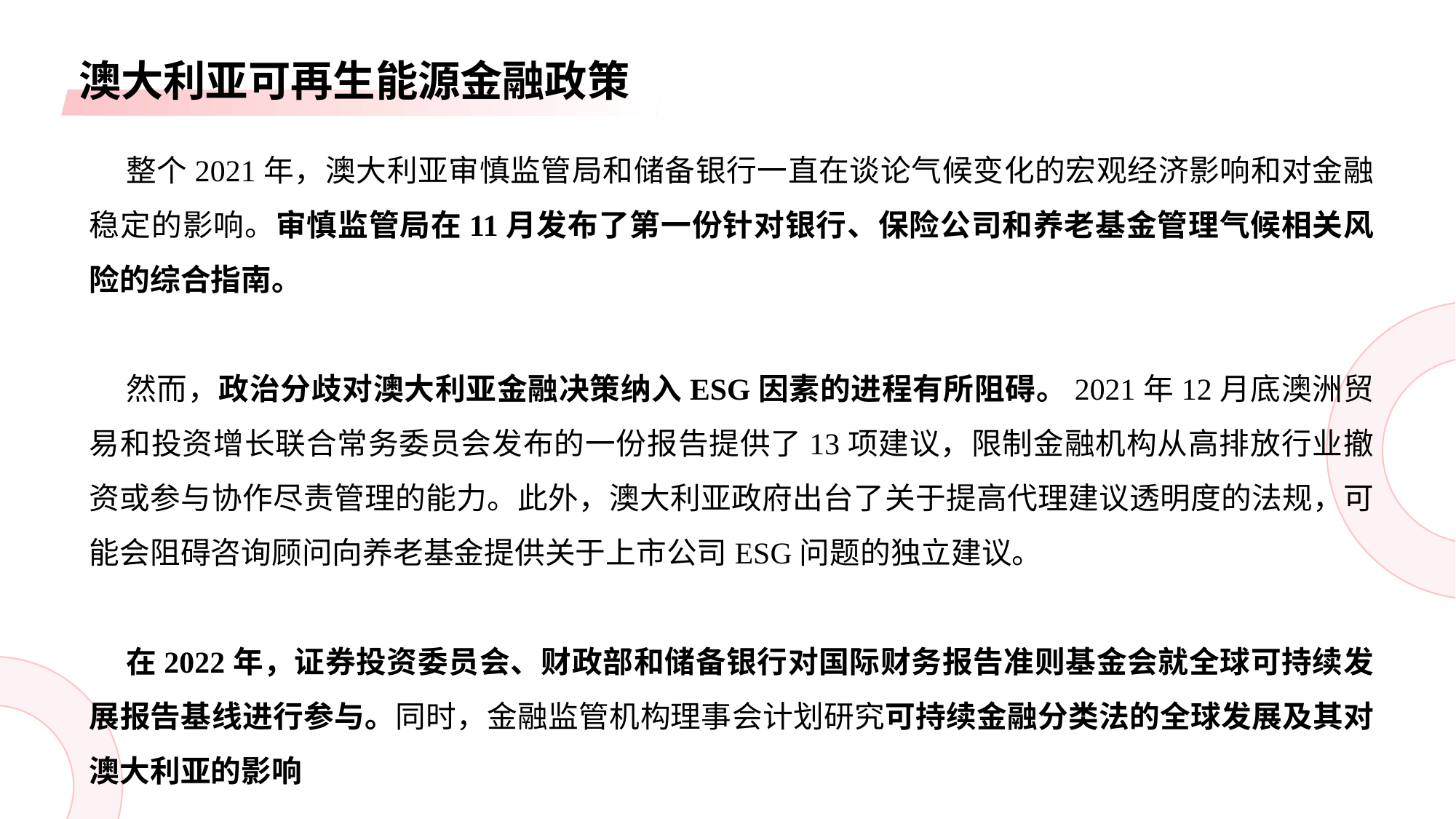

澳大利亚可再生能源金融政策

整个2021年，澳大利亚审慎监管局和储备银行一直在谈论气候变化的宏观经济影响和对金融稳定的影响。审慎监管局在11月发布了第一份针对银行、保险公司和养老基金管理气候相关风险的综合指南。

然而，政治分歧对澳大利亚金融决策纳入ESG因素的进程有所阻碍。2021年12月底澳洲贸易和投资增长联合常务委员会发布的一份报告提供了13项建议，限制金融机构从高排放行业撤资或参与协作尽责管理的能力。此外，澳大利亚政府出台了关于提高代理建议透明度的法规，可能会阻碍咨询顾问向养老基金提供关于上市公司ESG问题的独立建议。

在2022年，证券投资委员会、财政部和储备银行对国际财务报告准则基金会就全球可持续发展报告基线进行参与。同时，金融监管机构理事会计划研究可持续金融分类法的全球发展及其对澳大利亚的影响